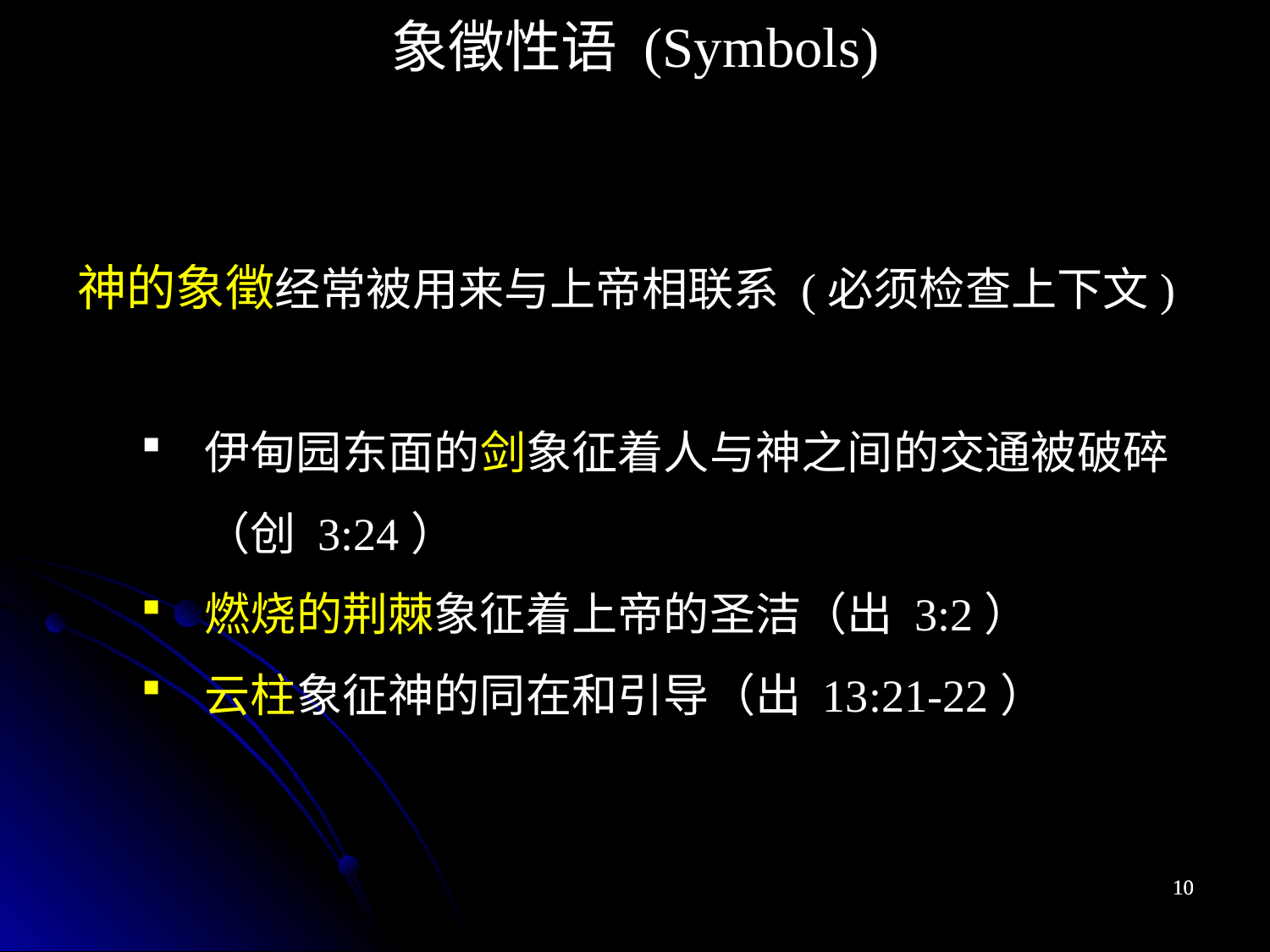

象徵性语 (Symbols)
神的象徵经常被用来与上帝相联系 (必须检查上下文)

伊甸园东面的剑象征着人与神之间的交通被破碎（创 3:24）
燃烧的荆棘象征着上帝的圣洁（出 3:2）
云柱象征神的同在和引导（出 13:21-22）
10
10